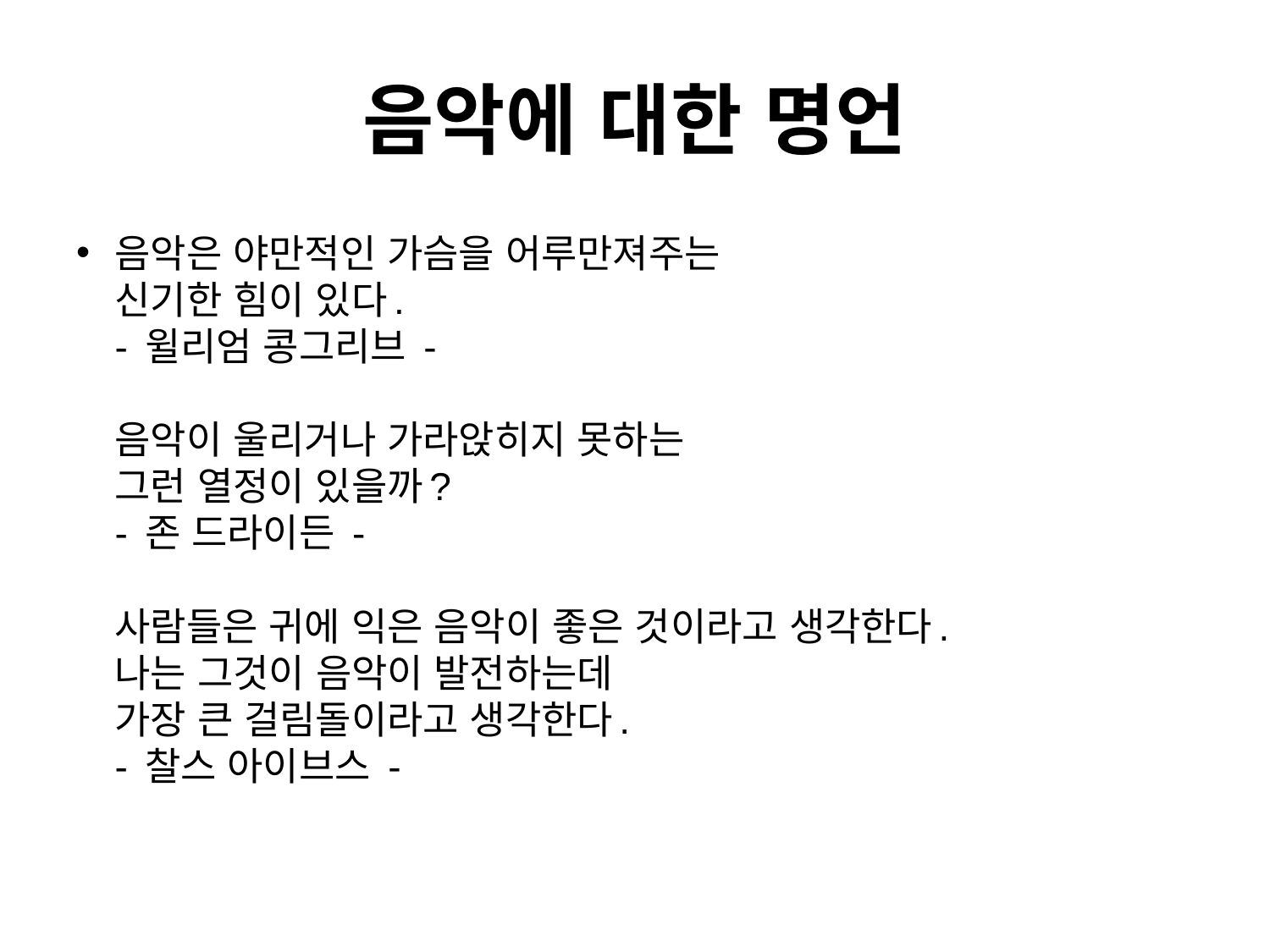

# 음악에 대한 명언
음악은 야만적인 가슴을 어루만져주는
신기한 힘이 있다.
- 윌리엄 콩그리브 -
음악이 울리거나 가라앉히지 못하는
그런 열정이 있을까?
- 존 드라이든 -
사람들은 귀에 익은 음악이 좋은 것이라고 생각한다.
나는 그것이 음악이 발전하는데
가장 큰 걸림돌이라고 생각한다.
- 찰스 아이브스 -